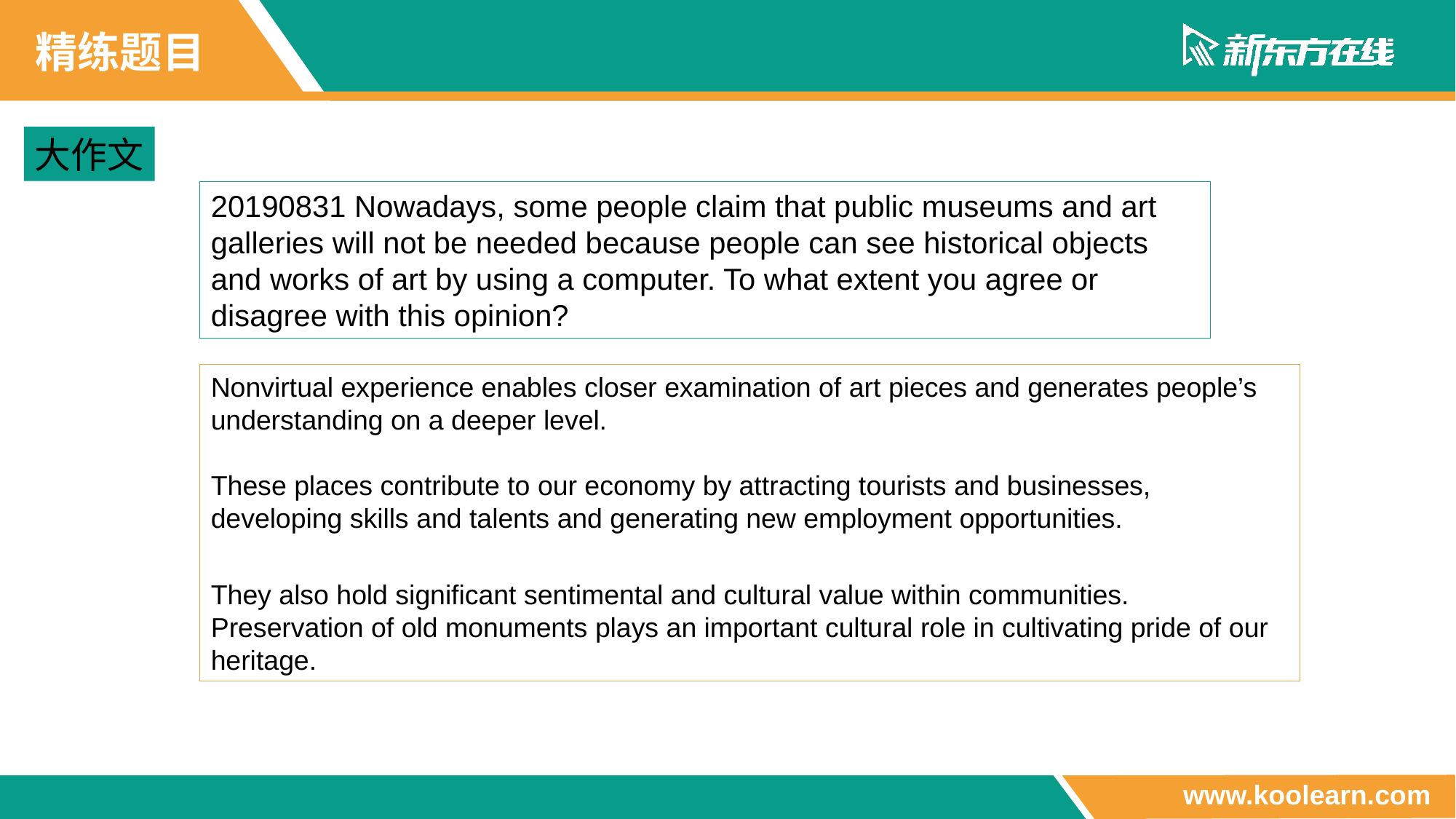

精练题目
大作文
20190831 Nowadays, some people claim that public museums and art galleries will not be needed because people can see historical objects and works of art by using a computer. To what extent you agree or disagree with this opinion?
Nonvirtual experience enables closer examination of art pieces and generates people’s understanding on a deeper level.

These places contribute to our economy by attracting tourists and businesses, developing skills and talents and generating new employment opportunities.

They also hold significant sentimental and cultural value within communities. Preservation of old monuments plays an important cultural role in cultivating pride of our heritage.